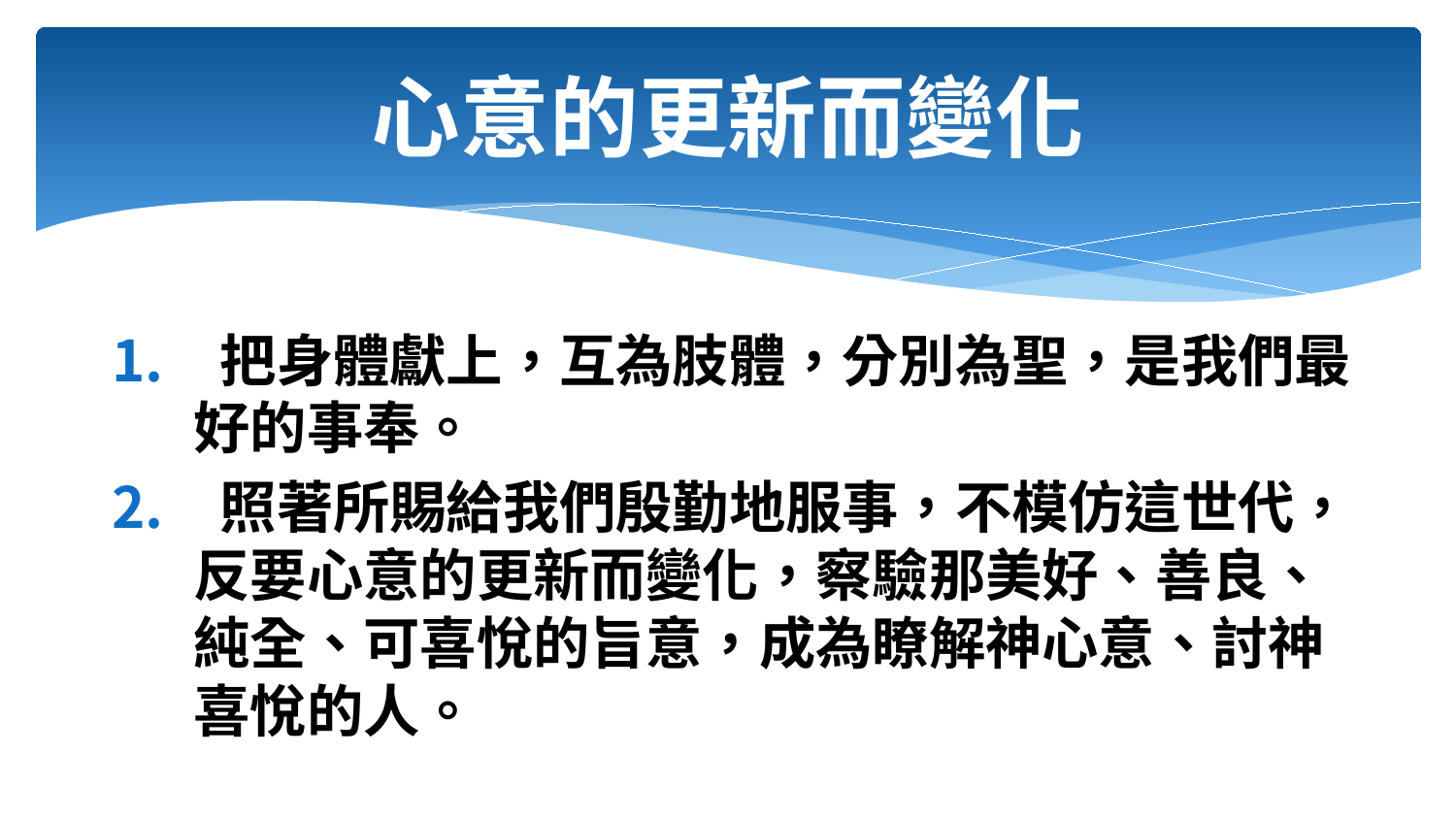

# 心意的更新而變化
 把身體獻上，互為肢體，分別為聖，是我們最好的事奉。
 照著所賜給我們殷勤地服事，不模仿這世代，反要心意的更新而變化，察驗那美好、善良、純全、可喜悅的旨意，成為瞭解神心意、討神喜悅的人。